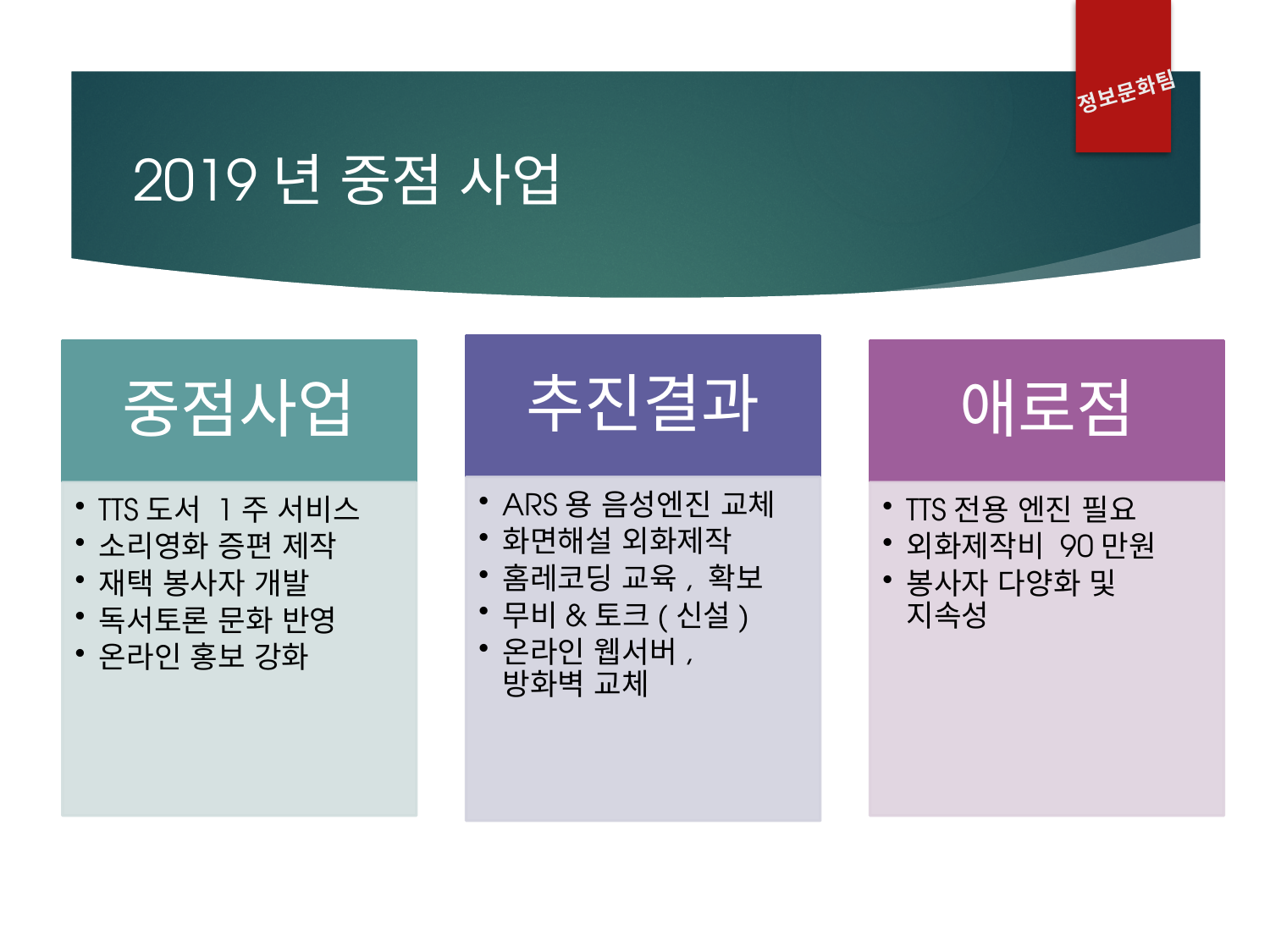

정보문화팀
# 2019년 중점 사업
중점사업
TTS도서 1주 서비스
소리영화 증편 제작
재택 봉사자 개발
독서토론 문화 반영
온라인 홍보 강화
추진결과
ARS용 음성엔진 교체
화면해설 외화제작
홈레코딩 교육, 확보
무비&토크(신설)
온라인 웹서버,
방화벽 교체
애로점
TTS전용 엔진 필요
외화제작비 90만원
봉사자 다양화 및
지속성